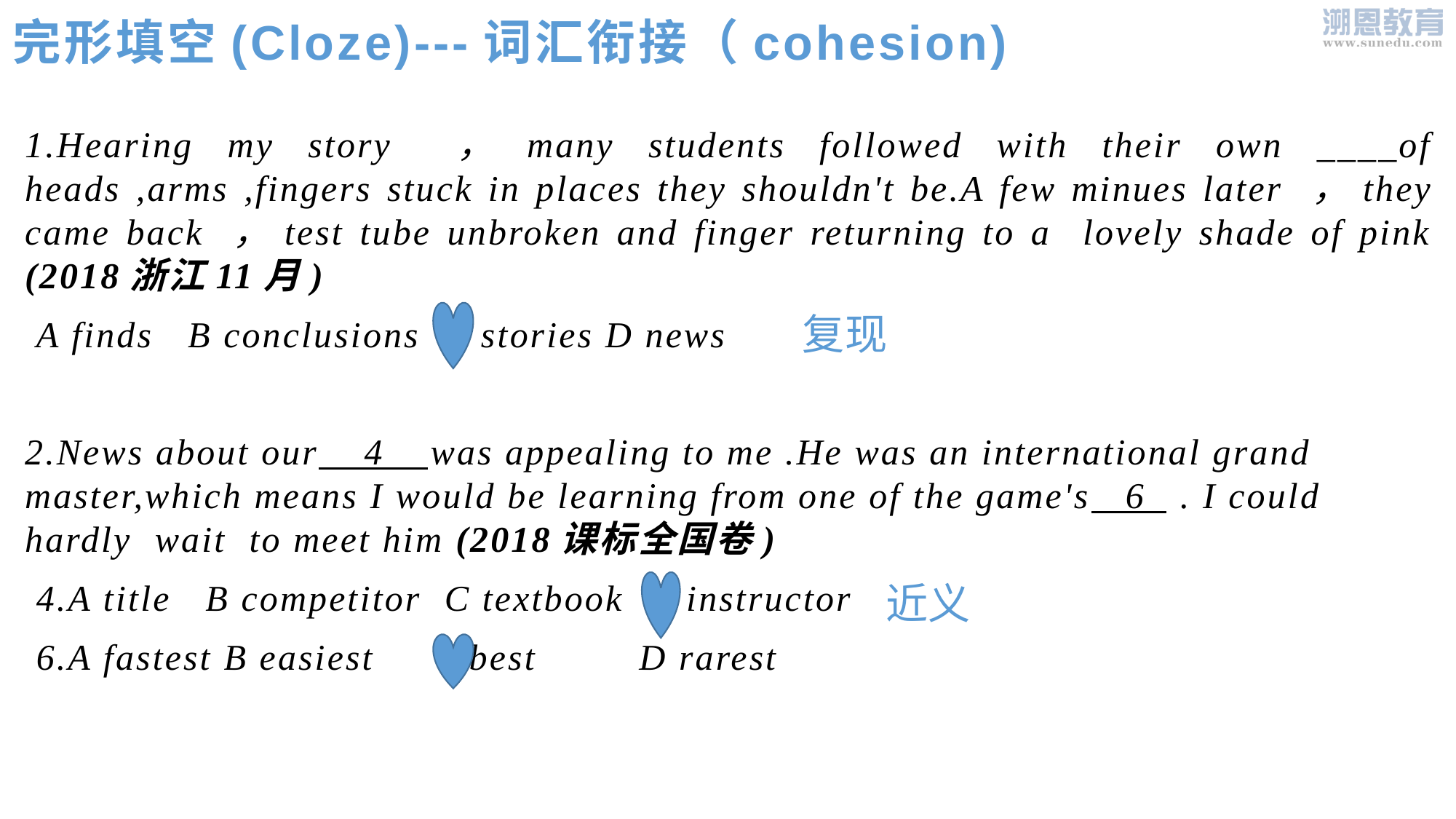

# 完形填空(Cloze)---词汇衔接（cohesion)
1.Hearing my story ，many students followed with their own ____of heads ,arms ,fingers stuck in places they shouldn't be.A few minues later ，they came back ，test tube unbroken and finger returning to a  lovely shade of pink (2018浙江11月)
 A finds   B conclusions  C stories D news

2.News about our    4    was appealing to me .He was an international grand  master,which means I would be learning from one of the game's   6   . I could hardly  wait  to meet him (2018课标全国卷)
 4.A title   B competitor  C textbook  D instructor
 6.A fastest B easiest      Cbest         D rarest

复现

近义